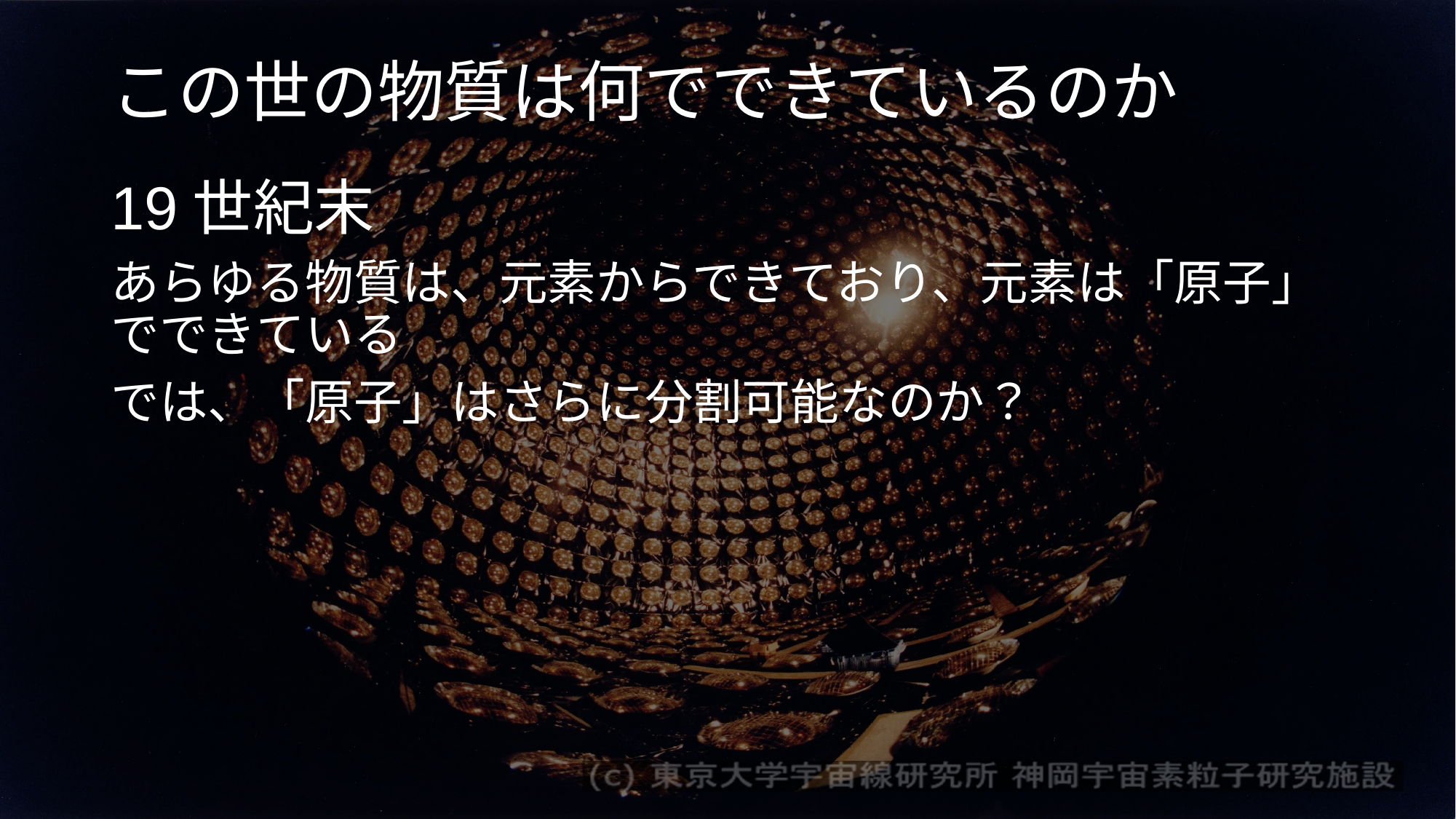

# この世の物質は何でできているのか
19世紀末
あらゆる物質は、元素からできており、元素は「原子」でできている
では、「原子」はさらに分割可能なのか？